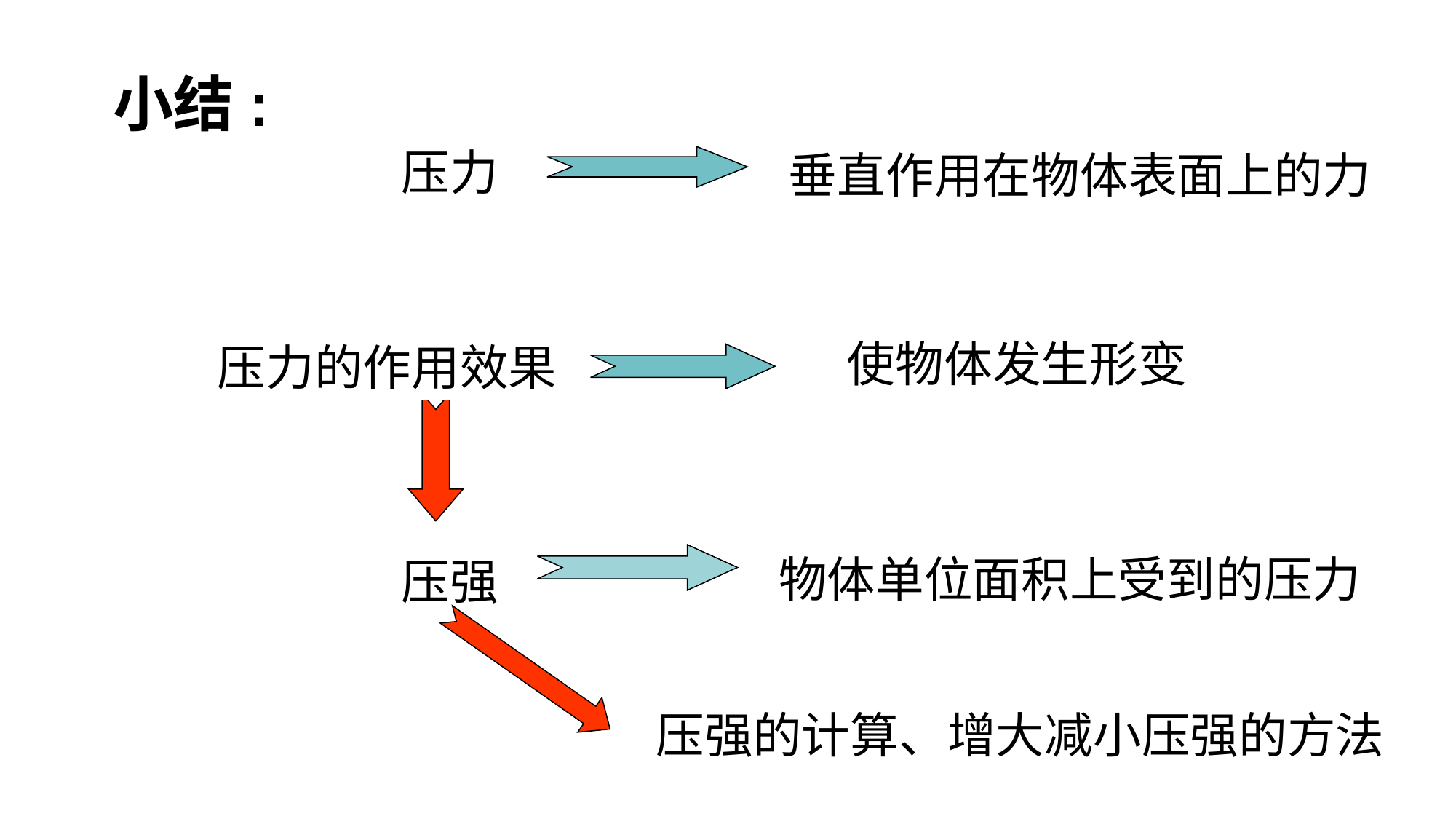

小结:

压力
垂直作用在物体表面上的力

压力的作用效果
使物体发生形变

压强
物体单位面积上受到的压力

压强的计算、增大减小压强的方法